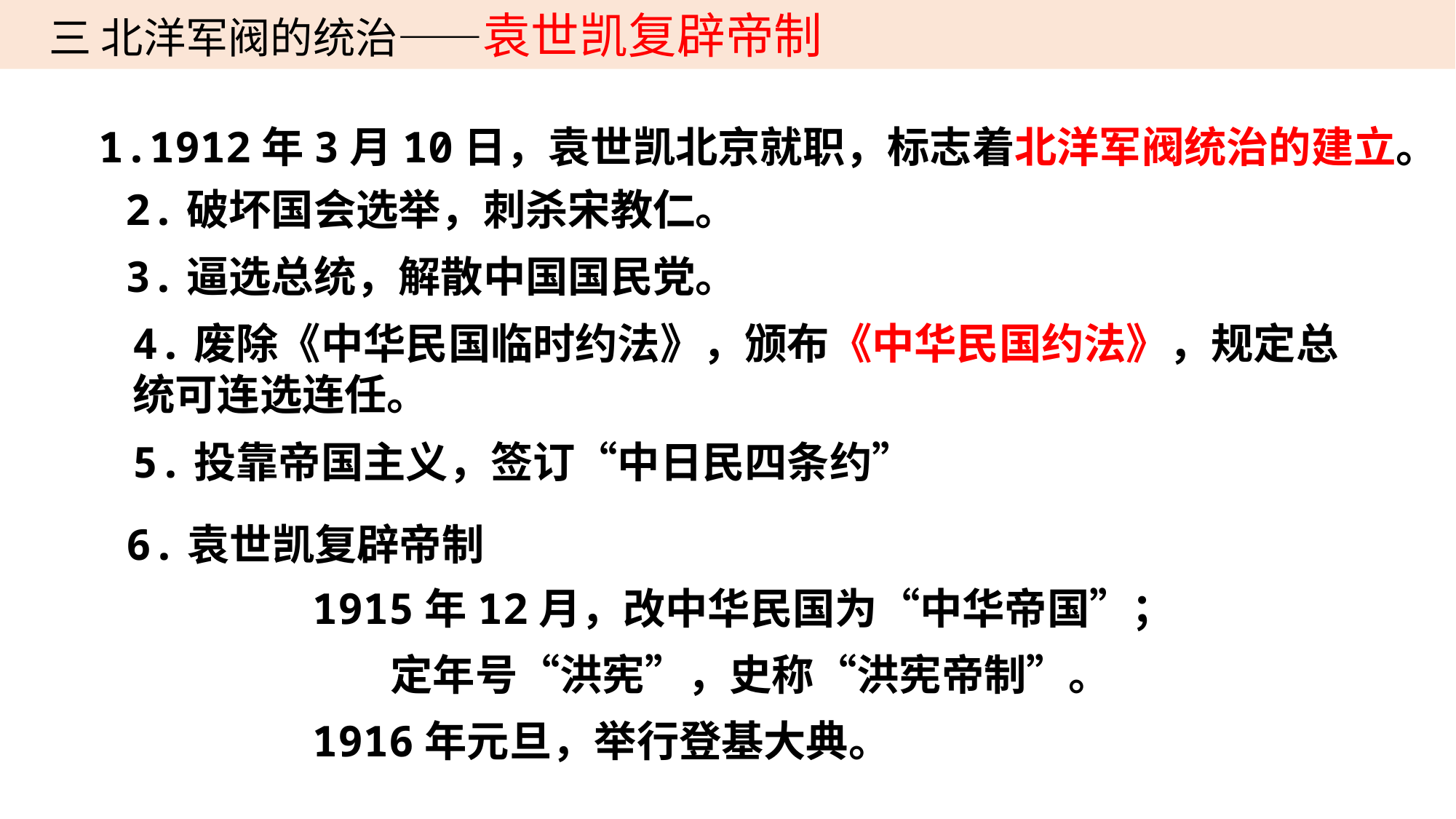

三 北洋军阀的统治——袁世凯复辟帝制
1.1912年3月10日，袁世凯北京就职，标志着北洋军阀统治的建立。
2.破坏国会选举，刺杀宋教仁。
3.逼选总统，解散中国国民党。
4.废除《中华民国临时约法》，颁布《中华民国约法》，规定总统可连选连任。
5.投靠帝国主义，签订“中日民四条约”
6.袁世凯复辟帝制
1915年12月，改中华民国为“中华帝国”；
       定年号“洪宪”，史称“洪宪帝制”。
1916年元旦，举行登基大典。